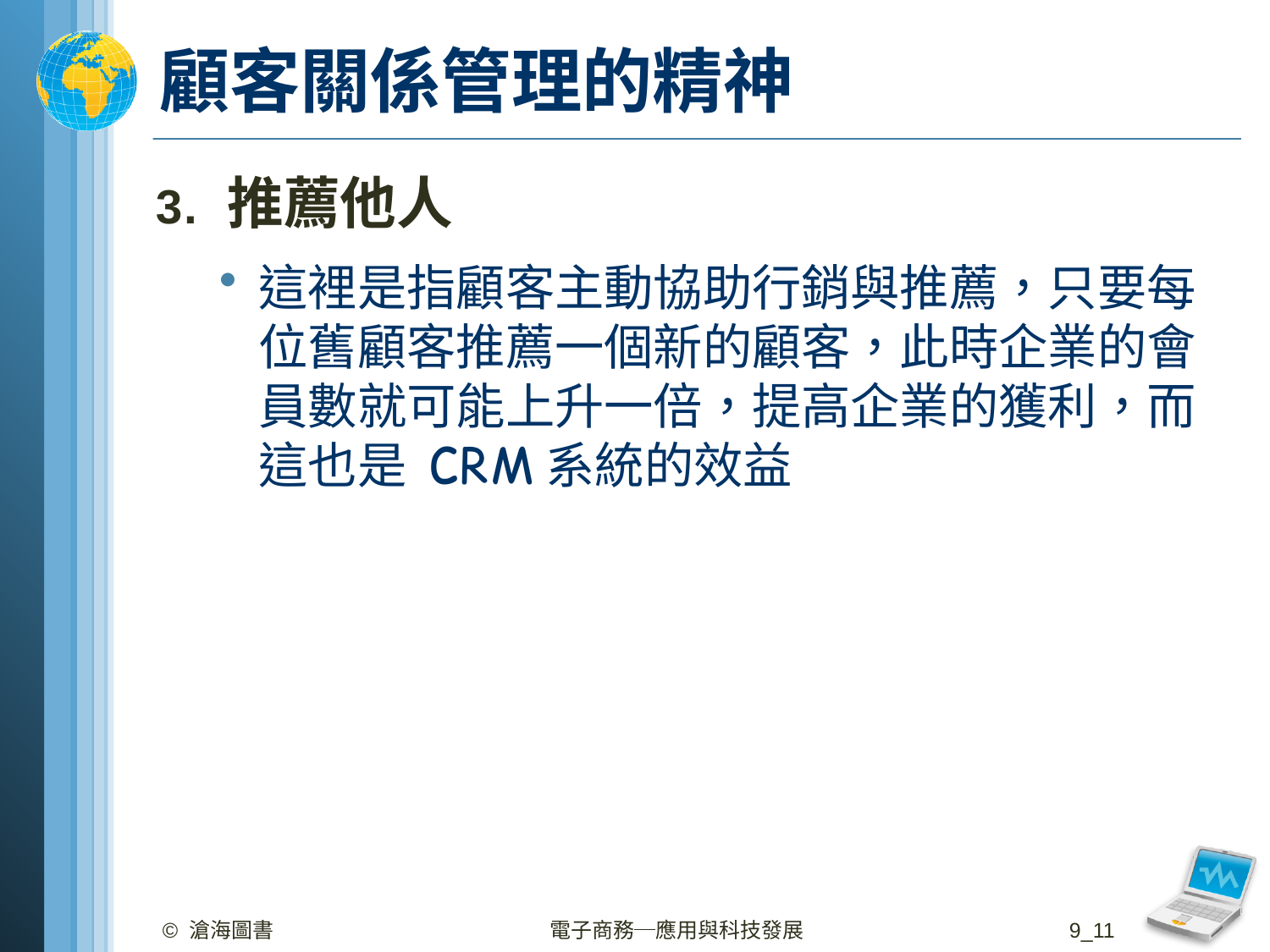

# 顧客關係管理的精神
推薦他人
這裡是指顧客主動協助行銷與推薦，只要每位舊顧客推薦一個新的顧客，此時企業的會員數就可能上升一倍，提高企業的獲利，而這也是 CRM系統的效益

© 滄海圖書
電子商務─應用與科技發展
9_11